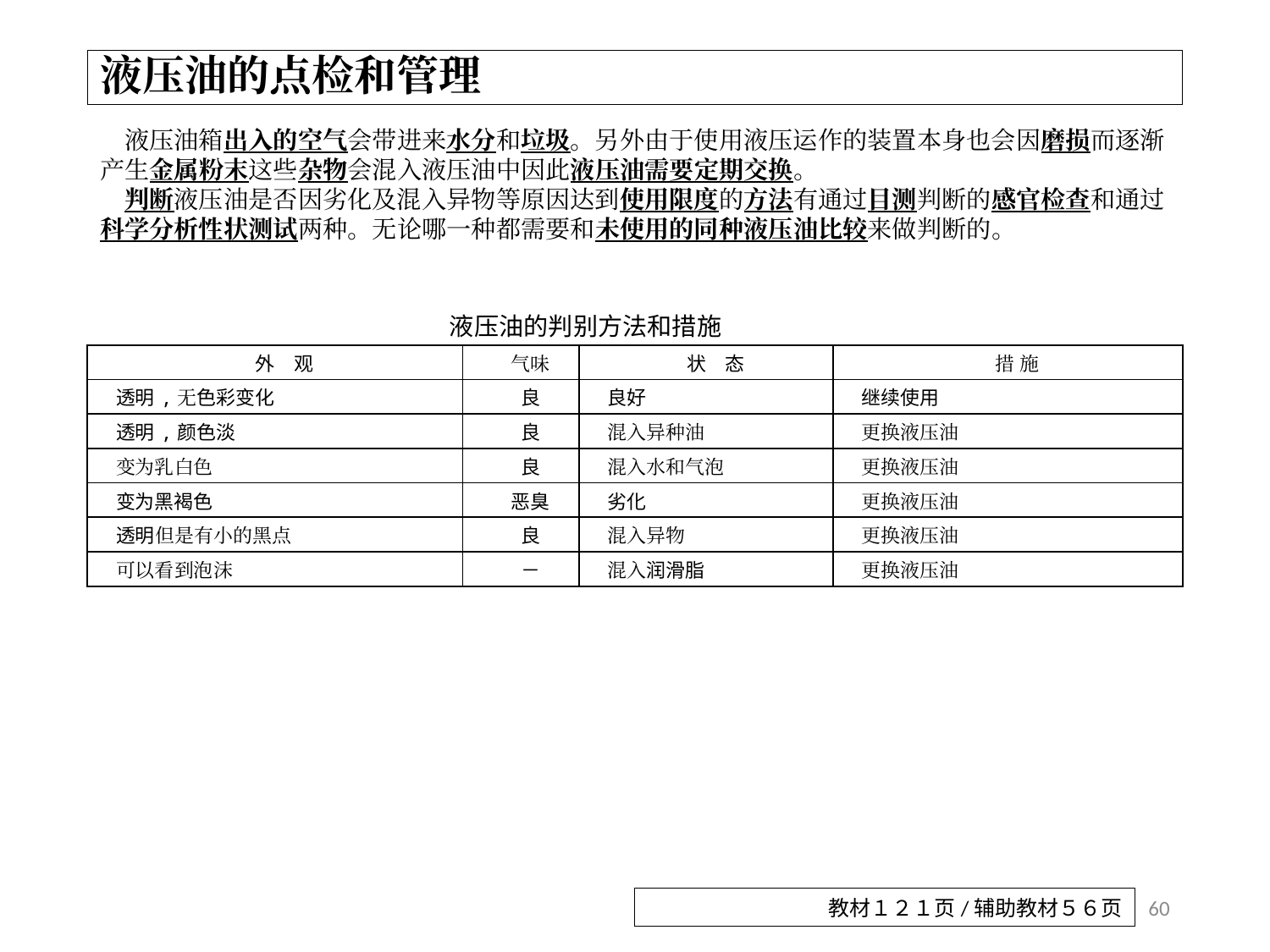

# 液压油的点检和管理
　液压油箱出入的空气会带进来水分和垃圾。另外由于使用液压运作的装置本身也会因磨损而逐渐产生金属粉末这些杂物会混入液压油中因此液压油需要定期交换。
　判断液压油是否因劣化及混入异物等原因达到使用限度的方法有通过目测判断的感官检查和通过科学分析性状测试两种。无论哪一种都需要和未使用的同种液压油比较来做判断的。

液压油的判别方法和措施

| 外　观 | 气味 | 状　态 | 措 施 |
| --- | --- | --- | --- |
| 透明,无色彩变化 | 良 | 良好 | 继续使用 |
| 透明,颜色淡 | 良 | 混入异种油 | 更换液压油 |
| 变为乳白色 | 良 | 混入水和气泡 | 更换液压油 |
| 变为黑褐色 | 恶臭 | 劣化 | 更换液压油 |
| 透明但是有小的黑点 | 良 | 混入异物 | 更换液压油 |
| 可以看到泡沫 | － | 混入润滑脂 | 更换液压油 |
60
教材１２１页/辅助教材５６页